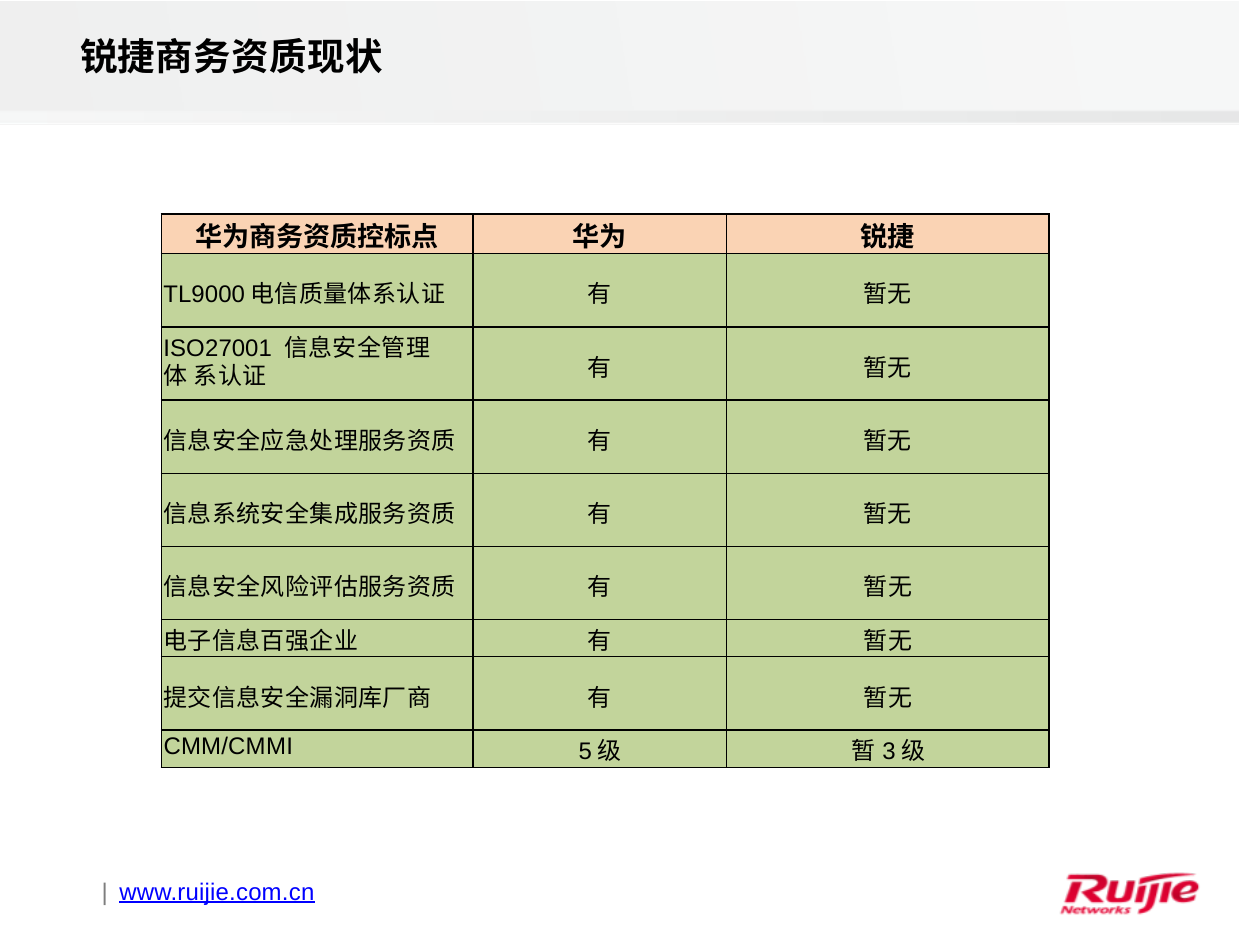

锐捷商务资质现状
| 华为商务资质控标点 | 华为 | 锐捷 |
| --- | --- | --- |
| TL9000电信质量体系认证 | 有 | 暂无 |
| ISO27001 信息安全管理体 系认证 | 有 | 暂无 |
| 信息安全应急处理服务资质 | 有 | 暂无 |
| 信息系统安全集成服务资质 | 有 | 暂无 |
| 信息安全风险评估服务资质 | 有 | 暂无 |
| 电子信息百强企业 | 有 | 暂无 |
| 提交信息安全漏洞库厂商 | 有 | 暂无 |
| CMM/CMMI | 5级 | 暂3级 |
| www.ruijie.com.cn